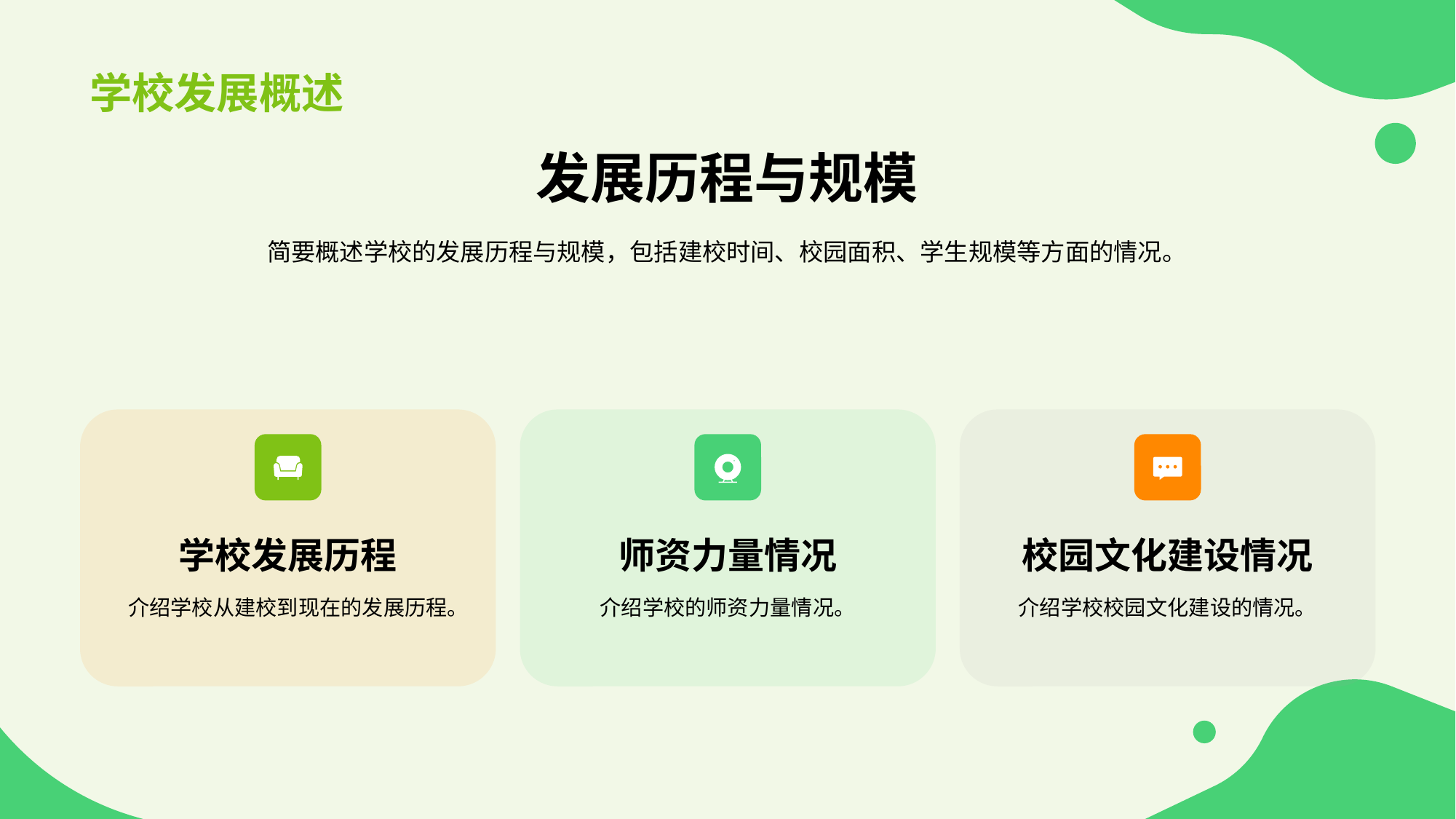

# 学校发展概述
发展历程与规模
简要概述学校的发展历程与规模，包括建校时间、校园面积、学生规模等方面的情况。

学校发展历程
介绍学校从建校到现在的发展历程。

师资力量情况
介绍学校的师资力量情况。

校园文化建设情况
介绍学校校园文化建设的情况。